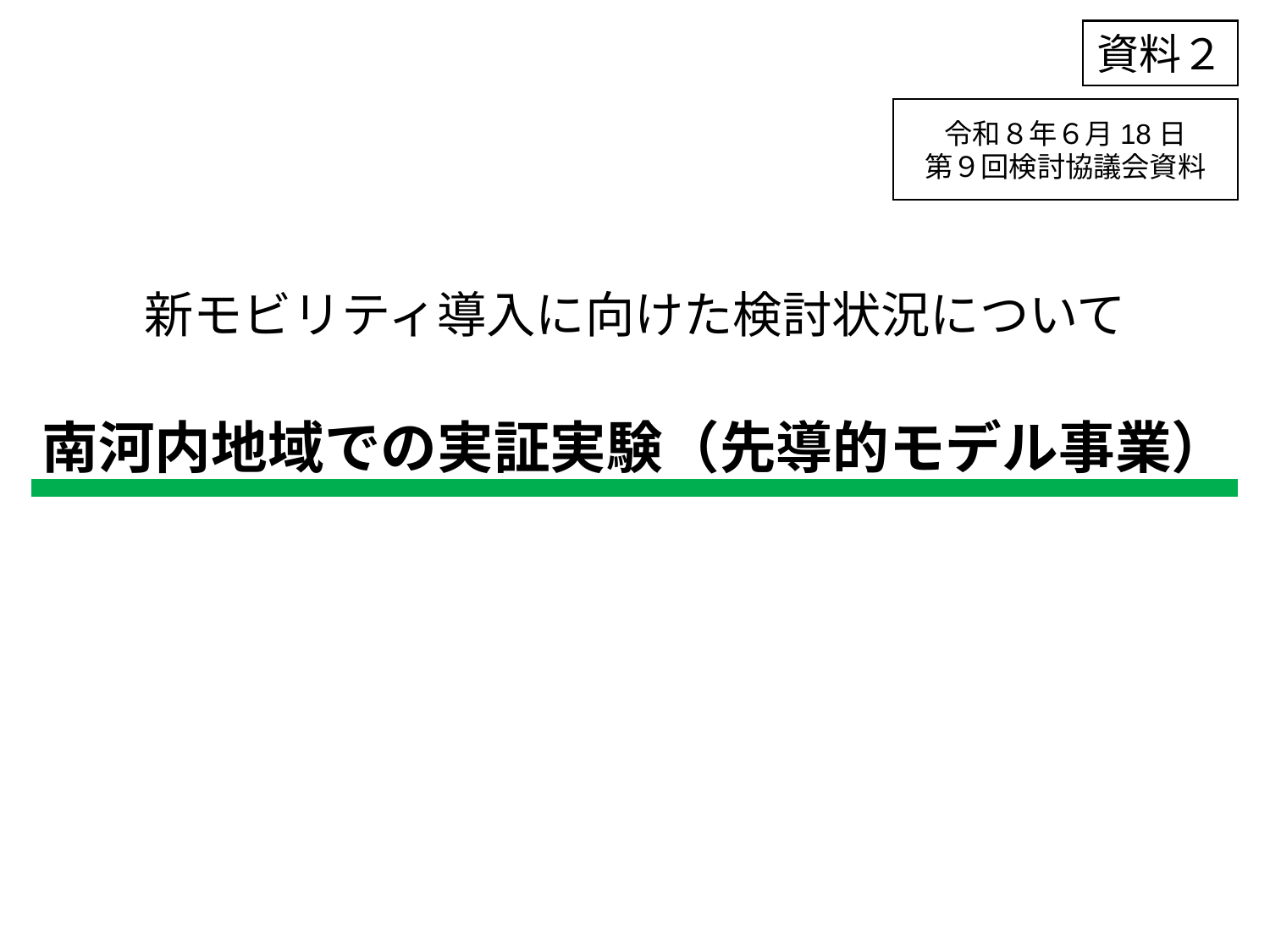

資料２
令和８年６月18日
第９回検討協議会資料
# 新モビリティ導入に向けた検討状況について 南河内地域での実証実験（先導的モデル事業）